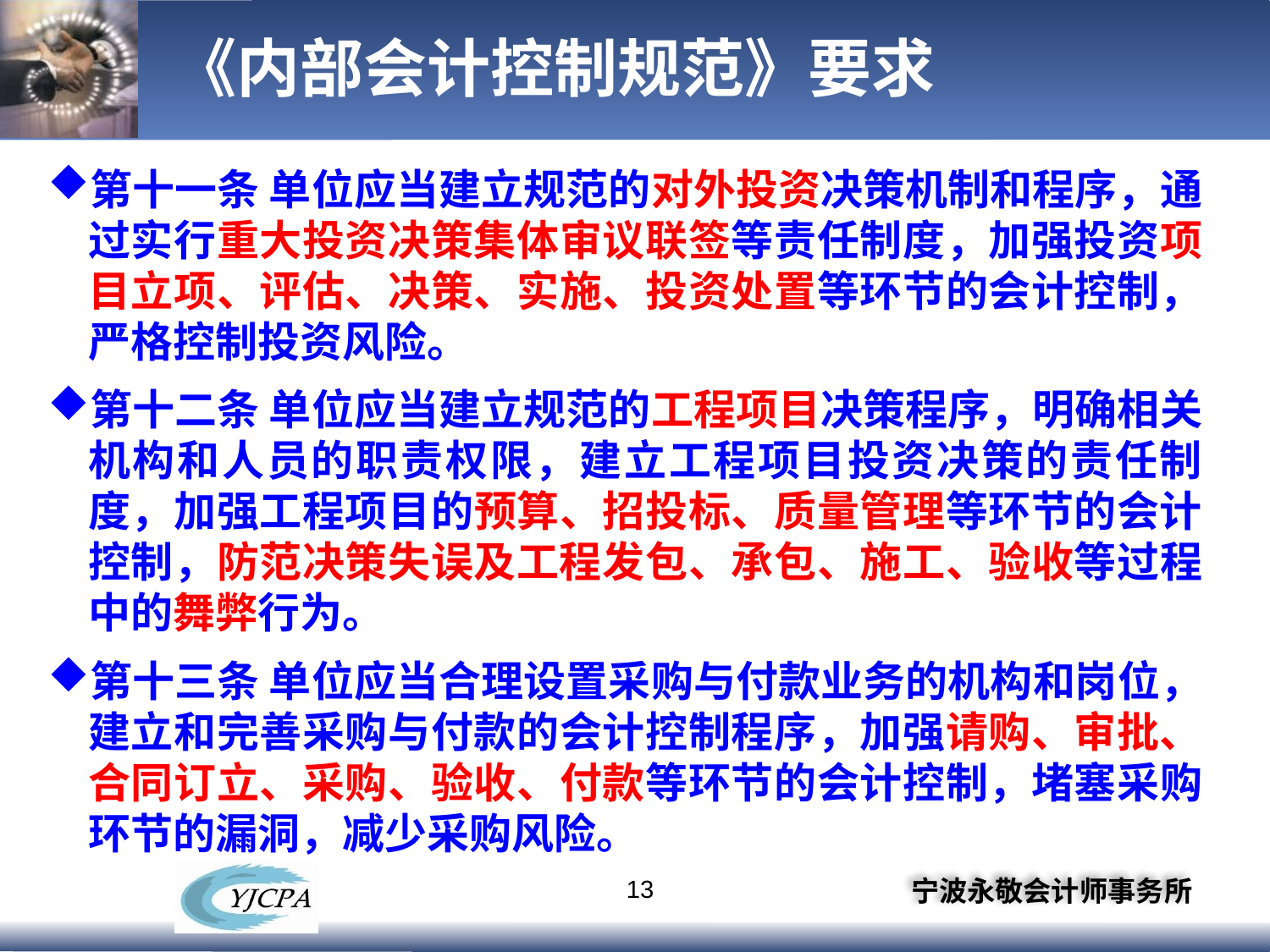

# 《内部会计控制规范》要求
第十一条 单位应当建立规范的对外投资决策机制和程序，通过实行重大投资决策集体审议联签等责任制度，加强投资项目立项、评估、决策、实施、投资处置等环节的会计控制，严格控制投资风险。
第十二条 单位应当建立规范的工程项目决策程序，明确相关机构和人员的职责权限，建立工程项目投资决策的责任制度，加强工程项目的预算、招投标、质量管理等环节的会计控制，防范决策失误及工程发包、承包、施工、验收等过程中的舞弊行为。
第十三条 单位应当合理设置采购与付款业务的机构和岗位，建立和完善采购与付款的会计控制程序，加强请购、审批、合同订立、采购、验收、付款等环节的会计控制，堵塞采购环节的漏洞，减少采购风险。